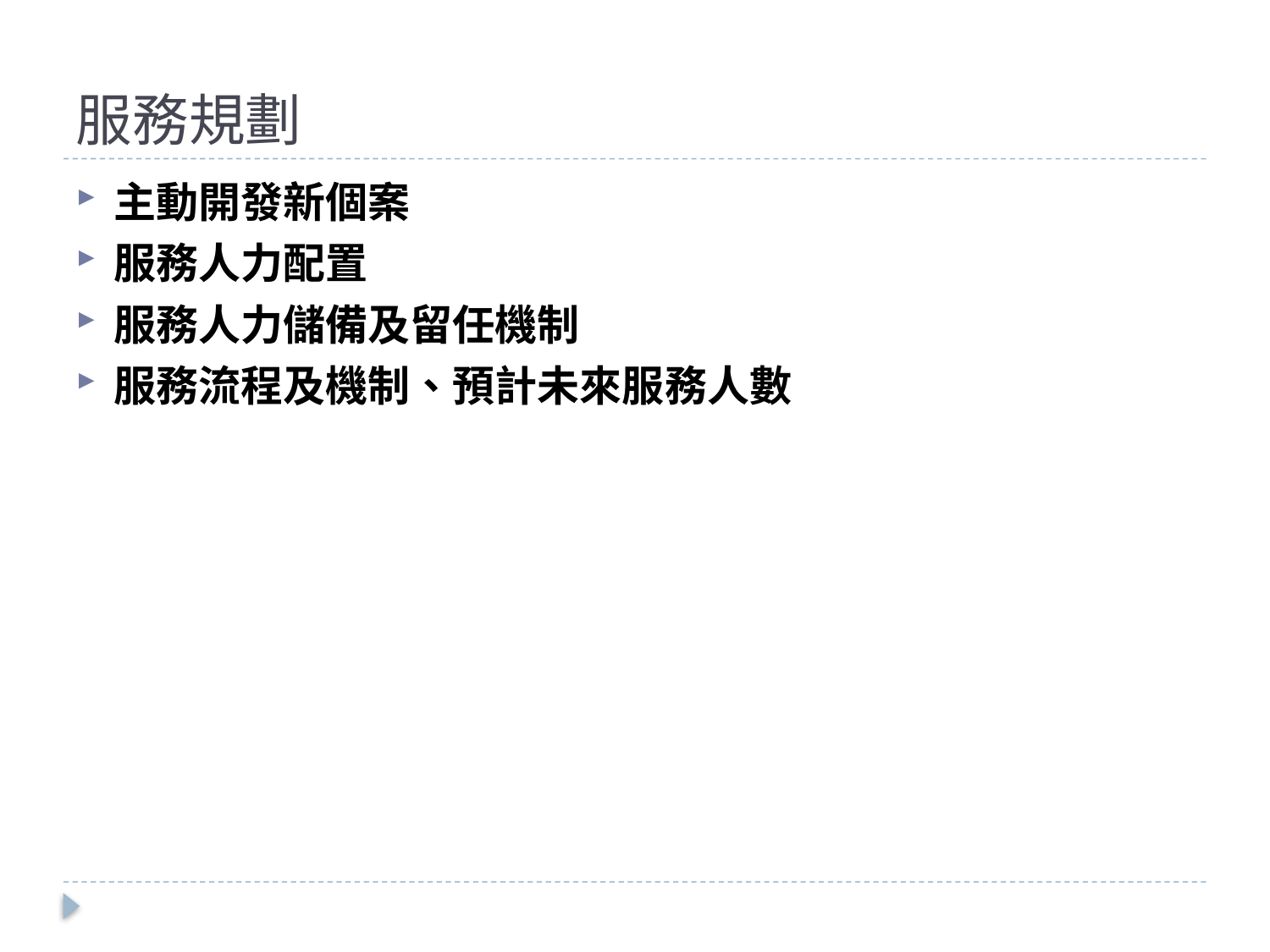

# 服務規劃
主動開發新個案
服務人力配置
服務人力儲備及留任機制
服務流程及機制、預計未來服務人數